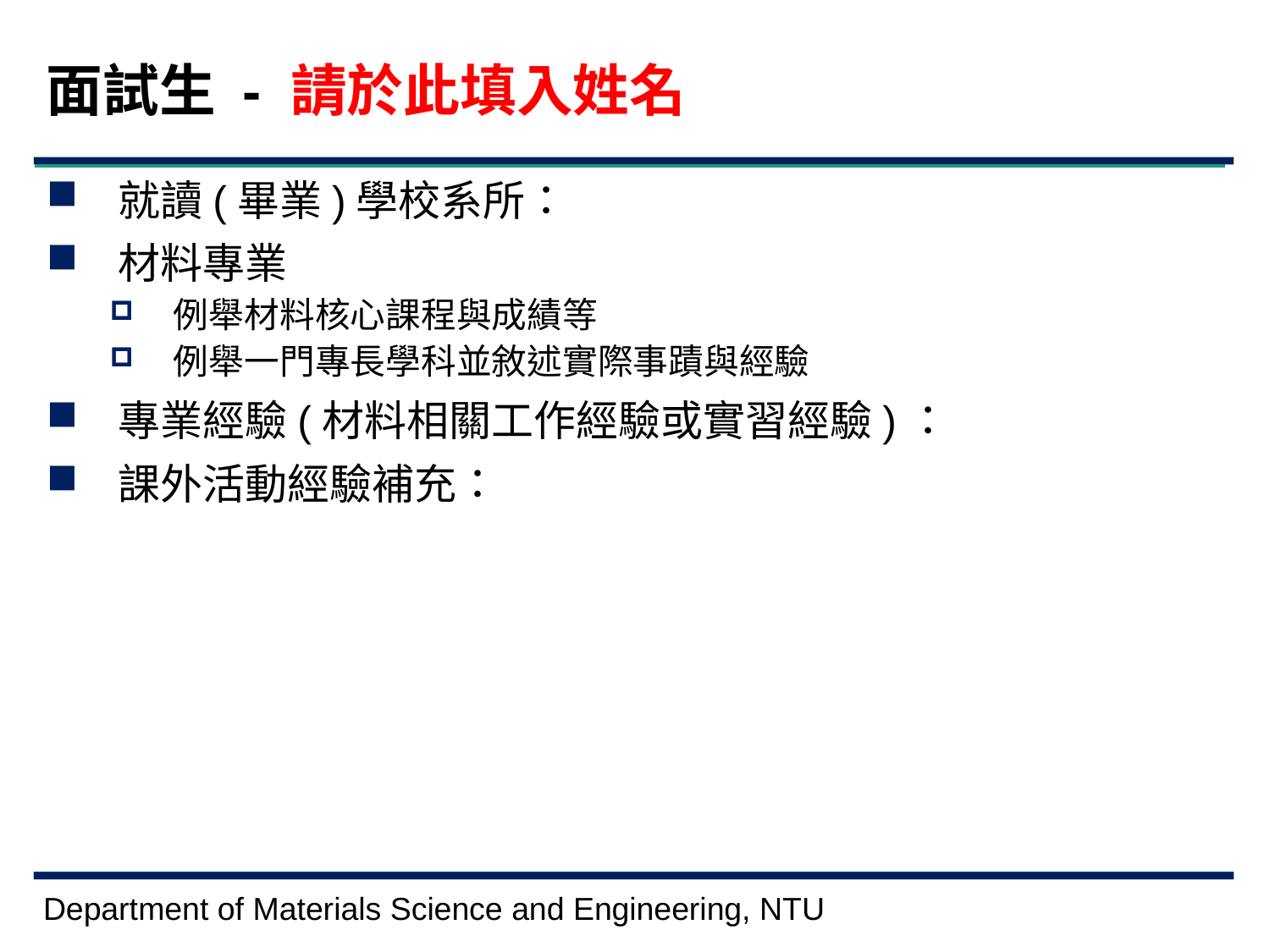

# 面試生 - 請於此填入姓名
就讀(畢業)學校系所：
材料專業
例舉材料核心課程與成績等
例舉一門專長學科並敘述實際事蹟與經驗
專業經驗(材料相關工作經驗或實習經驗)：
課外活動經驗補充：